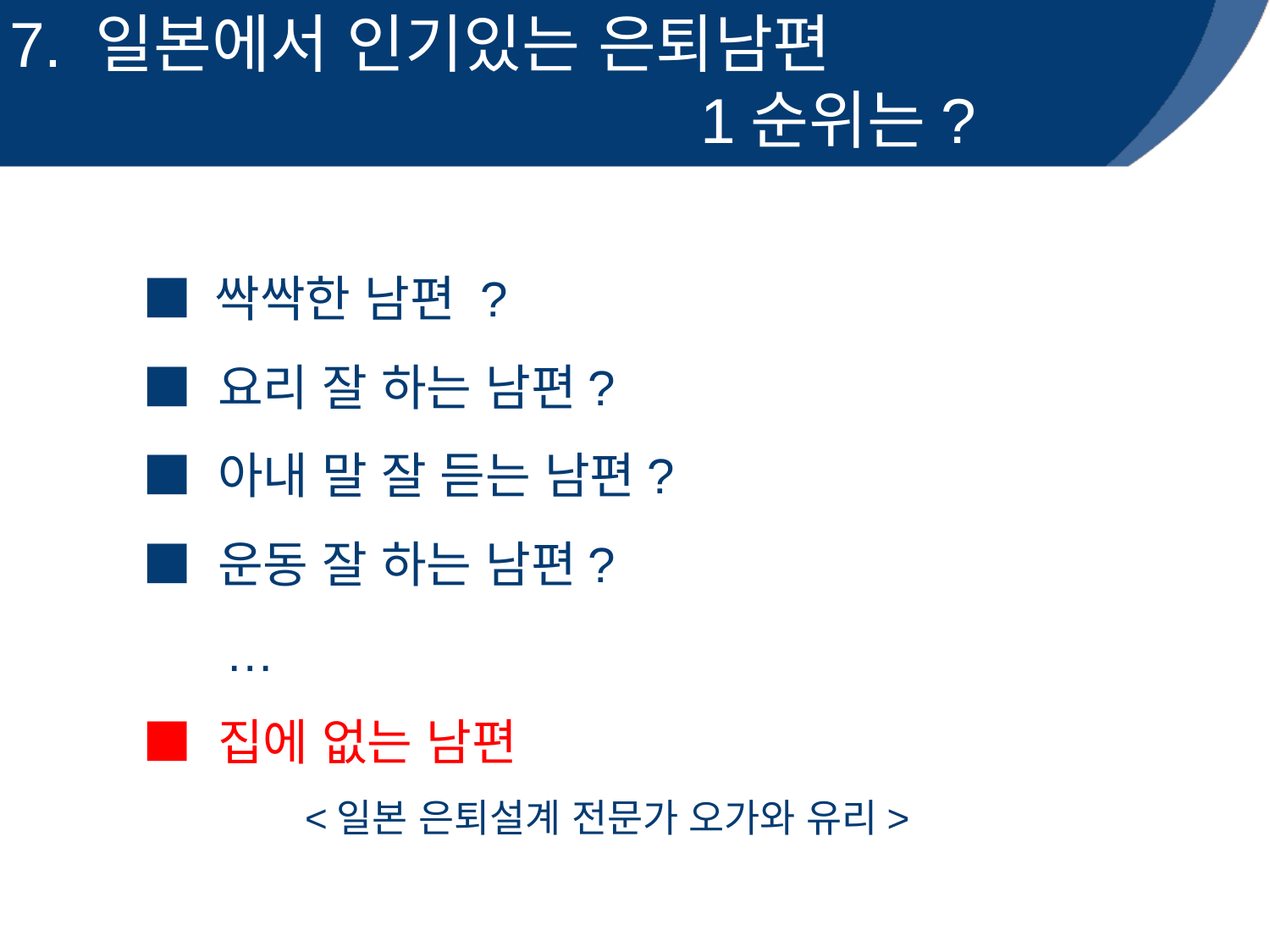

# 7. 일본에서 인기있는 은퇴남편 1순위는?
■ 싹싹한 남편 ?
■ 요리 잘 하는 남편?
■ 아내 말 잘 듣는 남편?
■ 운동 잘 하는 남편?
      …
■ 집에 없는 남편
               <일본 은퇴설계 전문가 오가와 유리>